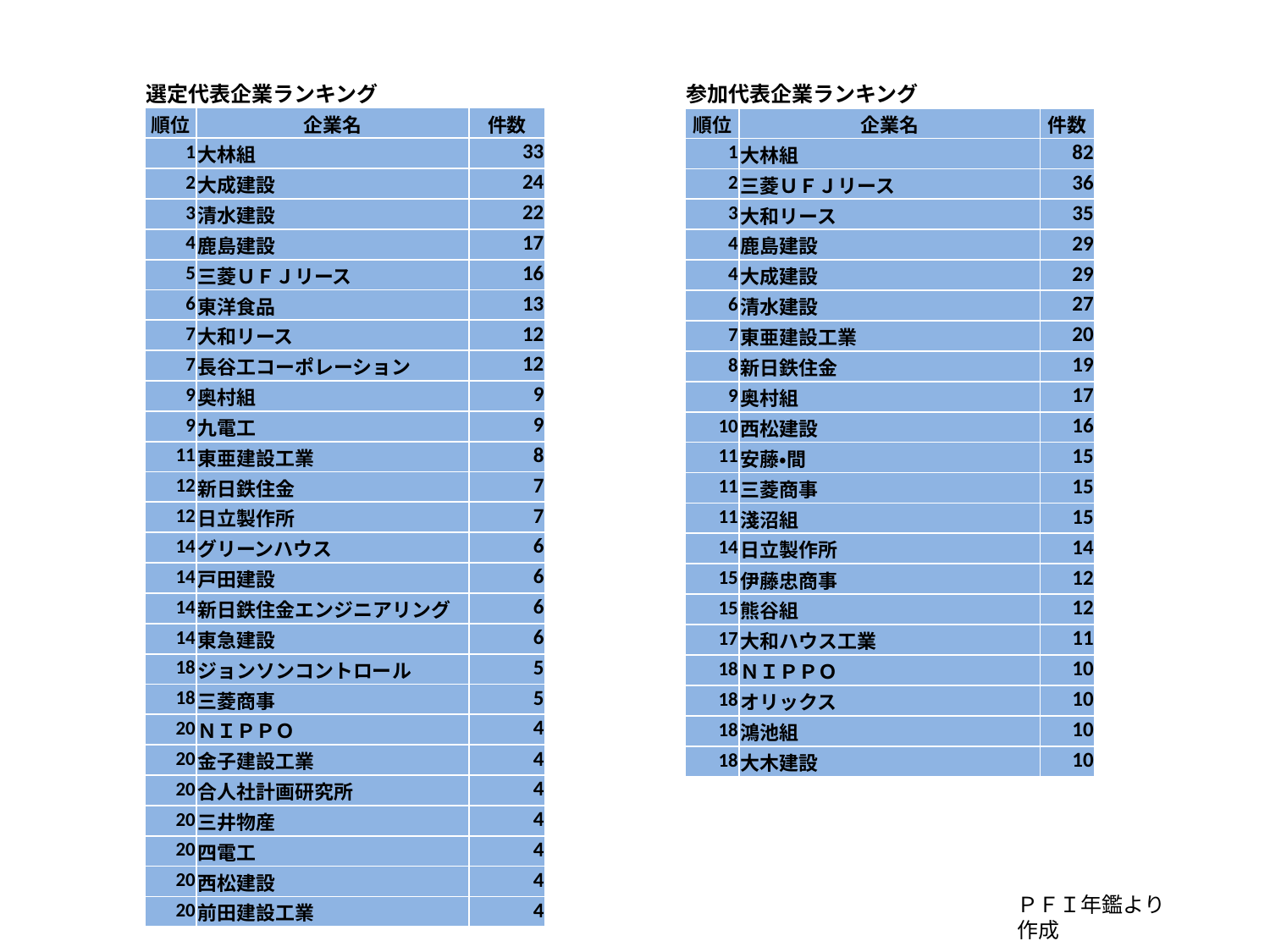

| 選定代表企業ランキング |  |  |
| --- | --- | --- |
| 順位 | 企業名 | 件数 |
| 1 | 大林組 | 33 |
| 2 | 大成建設 | 24 |
| 3 | 清水建設 | 22 |
| 4 | 鹿島建設 | 17 |
| 5 | 三菱ＵＦＪリース | 16 |
| 6 | 東洋食品 | 13 |
| 7 | 大和リース | 12 |
| 7 | 長谷工コーポレーション | 12 |
| 9 | 奥村組 | 9 |
| 9 | 九電工 | 9 |
| 11 | 東亜建設工業 | 8 |
| 12 | 新日鉄住金 | 7 |
| 12 | 日立製作所 | 7 |
| 14 | グリーンハウス | 6 |
| 14 | 戸田建設 | 6 |
| 14 | 新日鉄住金エンジニアリング | 6 |
| 14 | 東急建設 | 6 |
| 18 | ジョンソンコントロール | 5 |
| 18 | 三菱商事 | 5 |
| 20 | ＮＩＰＰＯ | 4 |
| 20 | 金子建設工業 | 4 |
| 20 | 合人社計画研究所 | 4 |
| 20 | 三井物産 | 4 |
| 20 | 四電工 | 4 |
| 20 | 西松建設 | 4 |
| 20 | 前田建設工業 | 4 |
| 参加代表企業ランキング |  |  |
| --- | --- | --- |
| 順位 | 企業名 | 件数 |
| 1 | 大林組 | 82 |
| 2 | 三菱ＵＦＪリース | 36 |
| 3 | 大和リース | 35 |
| 4 | 鹿島建設 | 29 |
| 4 | 大成建設 | 29 |
| 6 | 清水建設 | 27 |
| 7 | 東亜建設工業 | 20 |
| 8 | 新日鉄住金 | 19 |
| 9 | 奥村組 | 17 |
| 10 | 西松建設 | 16 |
| 11 | 安藤・間 | 15 |
| 11 | 三菱商事 | 15 |
| 11 | 淺沼組 | 15 |
| 14 | 日立製作所 | 14 |
| 15 | 伊藤忠商事 | 12 |
| 15 | 熊谷組 | 12 |
| 17 | 大和ハウス工業 | 11 |
| 18 | ＮＩＰＰＯ | 10 |
| 18 | オリックス | 10 |
| 18 | 鴻池組 | 10 |
| 18 | 大木建設 | 10 |
ＰＦＩ年鑑より作成